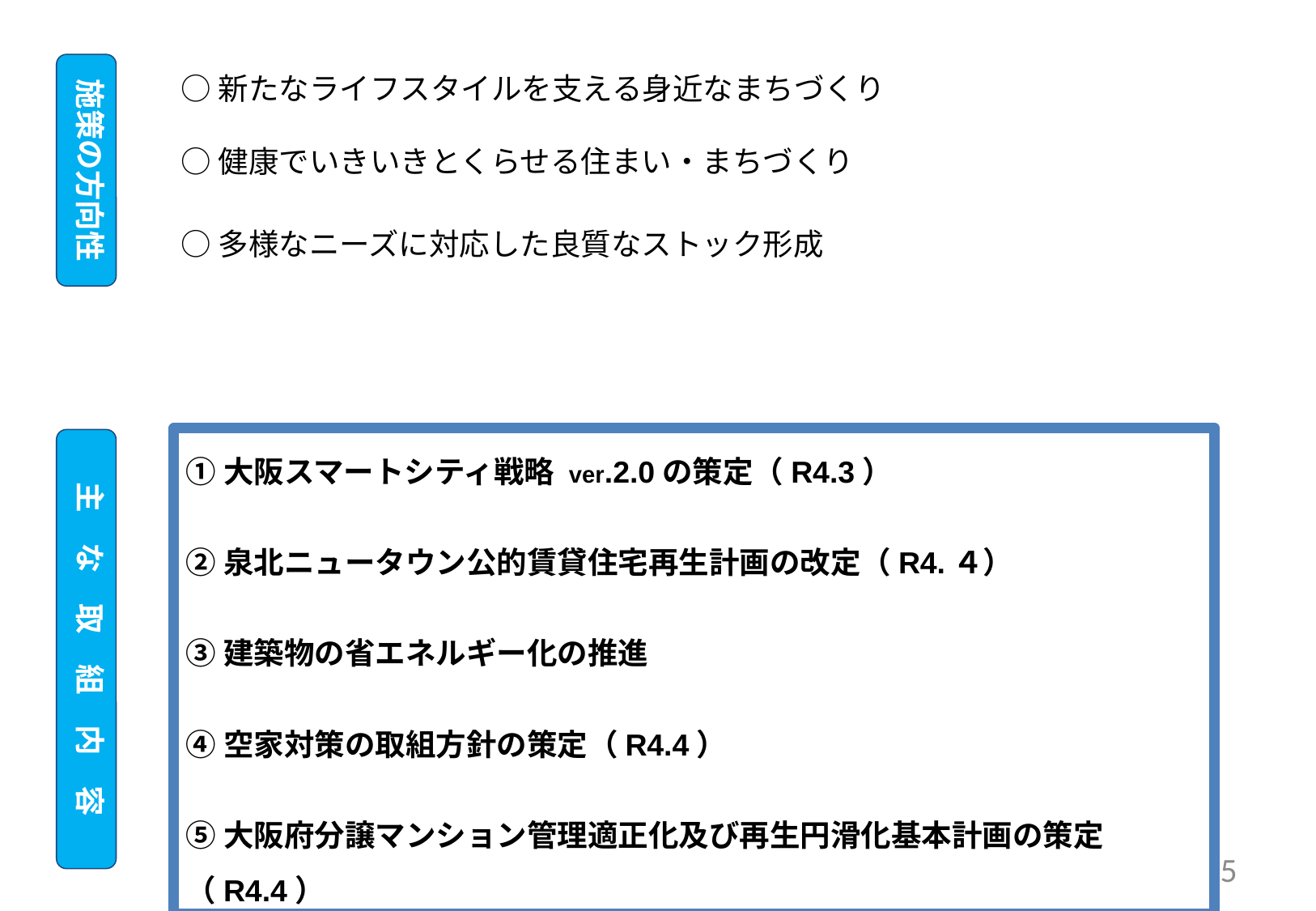

施策の方向性
○新たなライフスタイルを支える身近なまちづくり

○健康でいきいきとくらせる住まい・まちづくり

○多様なニーズに対応した良質なストック形成
①大阪スマートシティ戦略 ver.2.0の策定（R4.3）

②泉北ニュータウン公的賃貸住宅再生計画の改定（R4.４）

③建築物の省エネルギー化の推進

④空家対策の取組方針の策定（R4.4）

⑤大阪府分譲マンション管理適正化及び再生円滑化基本計画の策定（R4.4）
主　な　取　組　内　容
5